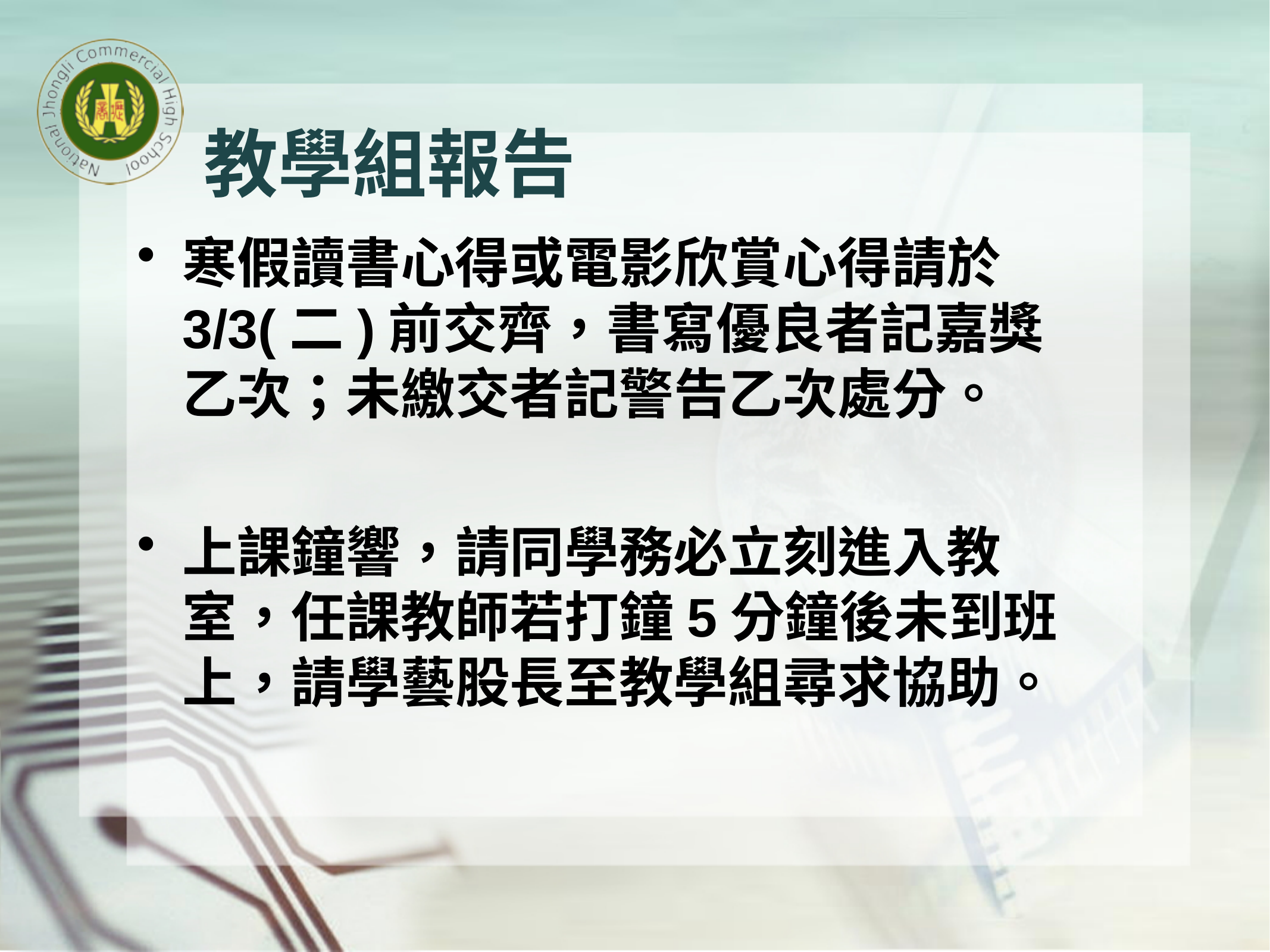

# 教學組報告
寒假讀書心得或電影欣賞心得請於3/3(二)前交齊，書寫優良者記嘉獎乙次；未繳交者記警告乙次處分。

上課鐘響，請同學務必立刻進入教室，任課教師若打鐘5分鐘後未到班上，請學藝股長至教學組尋求協助。